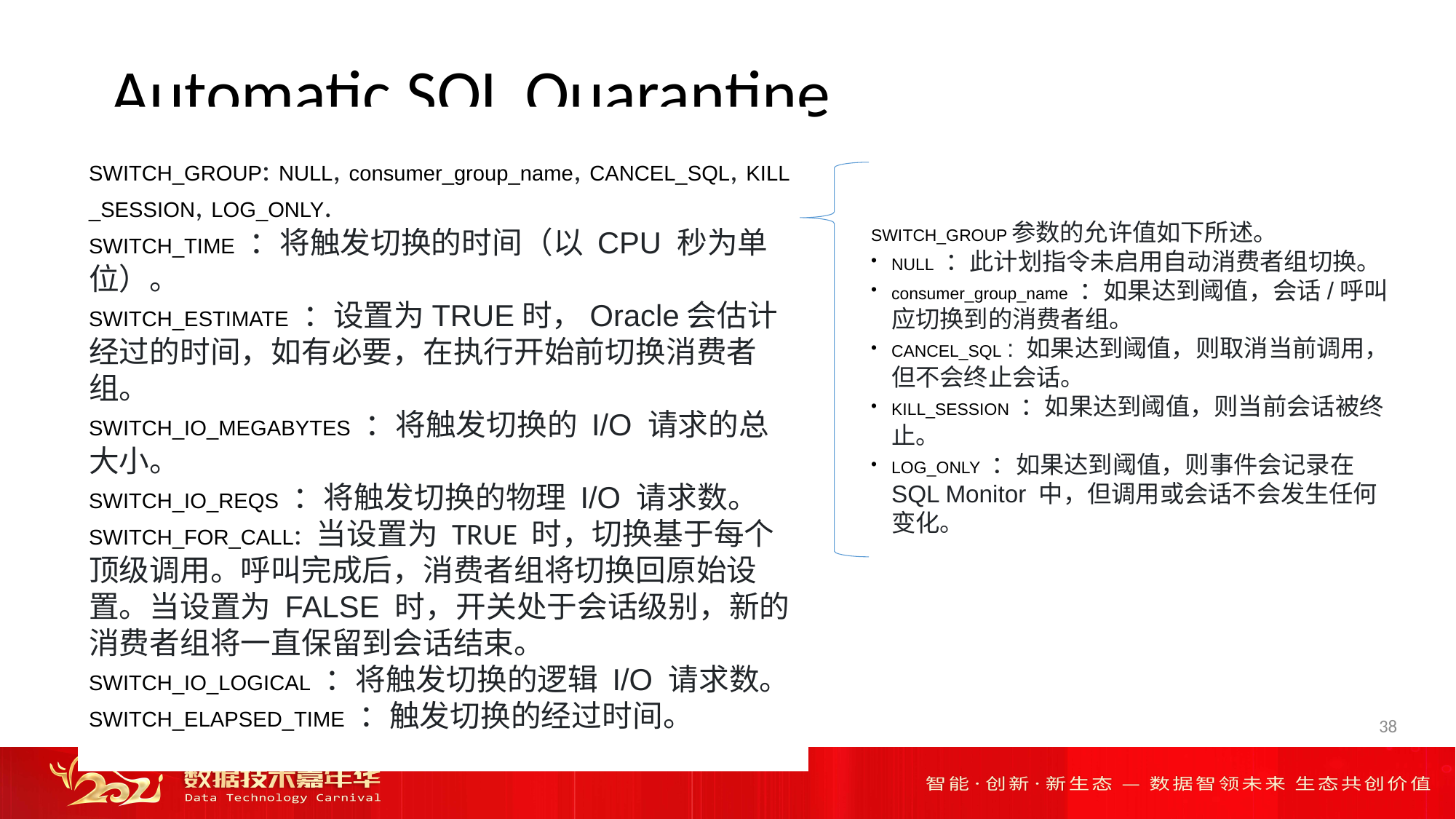

# Automatic SQL Quarantine

SWITCH_GROUP: NULL, consumer_group_name, CANCEL_SQL, KILL_SESSION, LOG_ONLY.
SWITCH_TIME ：将触发切换的时间（以 CPU 秒为单位）。
SWITCH_ESTIMATE ：设置为TRUE时，Oracle会估计经过的时间，如有必要，在执行开始前切换消费者组。
SWITCH_IO_MEGABYTES ：将触发切换的 I/O 请求的总大小。
SWITCH_IO_REQS ：将触发切换的物理 I/O 请求数。
SWITCH_FOR_CALL: 当设置为 TRUE 时，切换基于每个顶级调用。呼叫完成后，消费者组将切换回原始设置。当设置为 FALSE 时，开关处于会话级别，新的消费者组将一直保留到会话结束。
SWITCH_IO_LOGICAL ：将触发切换的逻辑 I/O 请求数。
SWITCH_ELAPSED_TIME ：触发​​切换的经过时间。

SWITCH_GROUP参数的允许值如下所述。
NULL ：此计划指令未启用自动消费者组切换。
consumer_group_name ：如果达到阈值，会话/呼叫应切换到的消费者组。
CANCEL_SQL : 如果达到阈值，则取消当前调用，但不会终止会话。
KILL_SESSION ：如果达到阈值，则当前会话被终止。
LOG_ONLY ：如果达到阈值，则事件会记录在 SQL Monitor 中，但调用或会话不会发生任何变化。

38